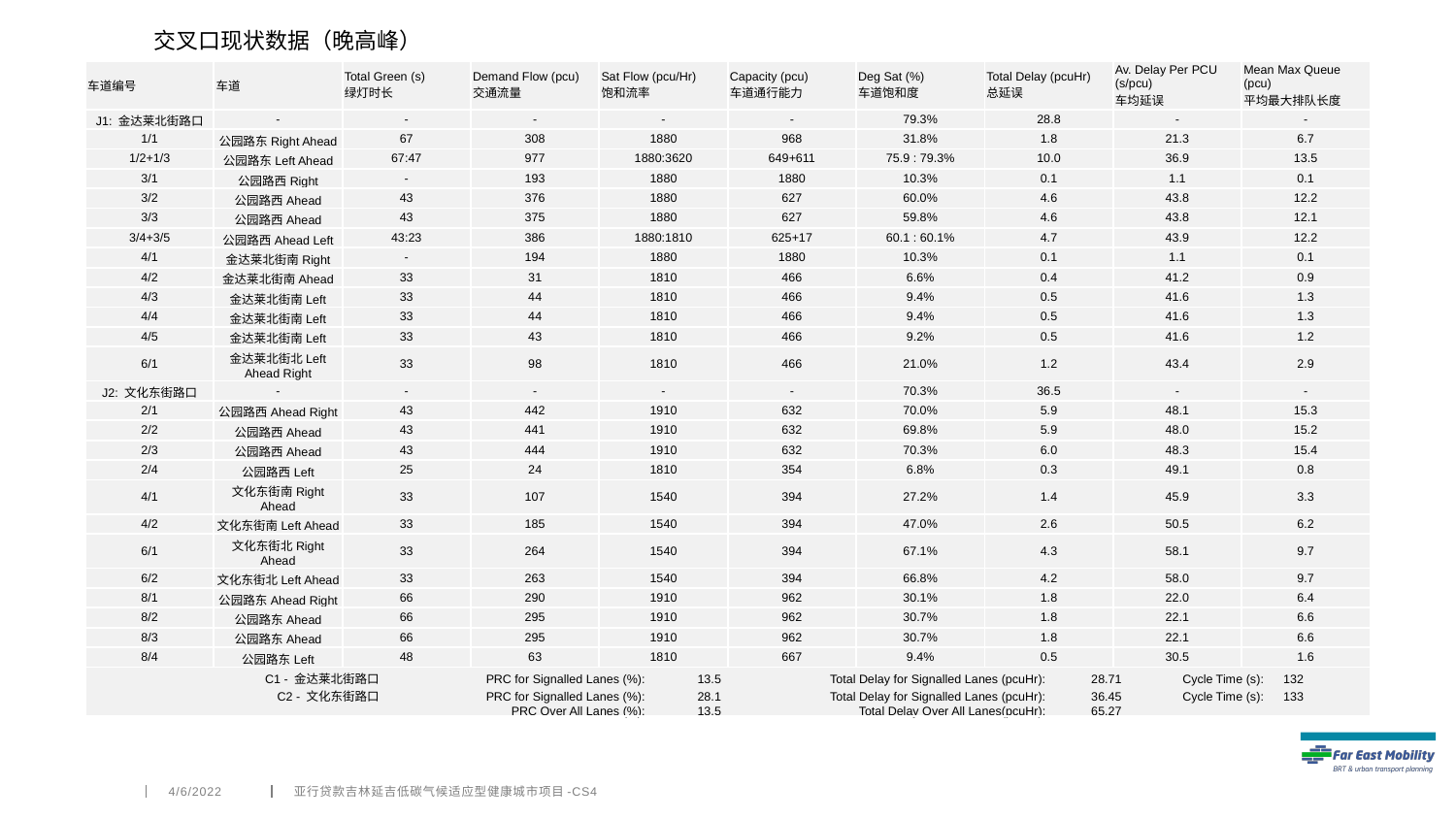

交叉口现状数据（晚高峰）
| 车道编号 | 车道 | Total Green (s) 绿灯时长 | Demand Flow (pcu) 交通流量 | Sat Flow (pcu/Hr) 饱和流率 | Capacity (pcu) 车道通行能力 | Deg Sat (%) 车道饱和度 | Total Delay (pcuHr) 总延误 | Av. Delay Per PCU (s/pcu) 车均延误 | Mean Max Queue (pcu) 平均最大排队长度 |
| --- | --- | --- | --- | --- | --- | --- | --- | --- | --- |
| J1: 金达莱北街路口 | - | - | - | - | - | 79.3% | 28.8 | - | - |
| 1/1 | 公园路东Right Ahead | 67 | 308 | 1880 | 968 | 31.8% | 1.8 | 21.3 | 6.7 |
| 1/2+1/3 | 公园路东Left Ahead | 67:47 | 977 | 1880:3620 | 649+611 | 75.9 : 79.3% | 10.0 | 36.9 | 13.5 |
| 3/1 | 公园路西Right | - | 193 | 1880 | 1880 | 10.3% | 0.1 | 1.1 | 0.1 |
| 3/2 | 公园路西Ahead | 43 | 376 | 1880 | 627 | 60.0% | 4.6 | 43.8 | 12.2 |
| 3/3 | 公园路西Ahead | 43 | 375 | 1880 | 627 | 59.8% | 4.6 | 43.8 | 12.1 |
| 3/4+3/5 | 公园路西Ahead Left | 43:23 | 386 | 1880:1810 | 625+17 | 60.1 : 60.1% | 4.7 | 43.9 | 12.2 |
| 4/1 | 金达莱北街南Right | - | 194 | 1880 | 1880 | 10.3% | 0.1 | 1.1 | 0.1 |
| 4/2 | 金达莱北街南Ahead | 33 | 31 | 1810 | 466 | 6.6% | 0.4 | 41.2 | 0.9 |
| 4/3 | 金达莱北街南Left | 33 | 44 | 1810 | 466 | 9.4% | 0.5 | 41.6 | 1.3 |
| 4/4 | 金达莱北街南Left | 33 | 44 | 1810 | 466 | 9.4% | 0.5 | 41.6 | 1.3 |
| 4/5 | 金达莱北街南Left | 33 | 43 | 1810 | 466 | 9.2% | 0.5 | 41.6 | 1.2 |
| 6/1 | 金达莱北街北Left Ahead Right | 33 | 98 | 1810 | 466 | 21.0% | 1.2 | 43.4 | 2.9 |
| J2: 文化东街路口 | - | - | - | - | - | 70.3% | 36.5 | - | - |
| 2/1 | 公园路西Ahead Right | 43 | 442 | 1910 | 632 | 70.0% | 5.9 | 48.1 | 15.3 |
| 2/2 | 公园路西Ahead | 43 | 441 | 1910 | 632 | 69.8% | 5.9 | 48.0 | 15.2 |
| 2/3 | 公园路西Ahead | 43 | 444 | 1910 | 632 | 70.3% | 6.0 | 48.3 | 15.4 |
| 2/4 | 公园路西Left | 25 | 24 | 1810 | 354 | 6.8% | 0.3 | 49.1 | 0.8 |
| 4/1 | 文化东街南Right Ahead | 33 | 107 | 1540 | 394 | 27.2% | 1.4 | 45.9 | 3.3 |
| 4/2 | 文化东街南Left Ahead | 33 | 185 | 1540 | 394 | 47.0% | 2.6 | 50.5 | 6.2 |
| 6/1 | 文化东街北Right Ahead | 33 | 264 | 1540 | 394 | 67.1% | 4.3 | 58.1 | 9.7 |
| 6/2 | 文化东街北Left Ahead | 33 | 263 | 1540 | 394 | 66.8% | 4.2 | 58.0 | 9.7 |
| 8/1 | 公园路东Ahead Right | 66 | 290 | 1910 | 962 | 30.1% | 1.8 | 22.0 | 6.4 |
| 8/2 | 公园路东Ahead | 66 | 295 | 1910 | 962 | 30.7% | 1.8 | 22.1 | 6.6 |
| 8/3 | 公园路东Ahead | 66 | 295 | 1910 | 962 | 30.7% | 1.8 | 22.1 | 6.6 |
| 8/4 | 公园路东Left | 48 | 63 | 1810 | 667 | 9.4% | 0.5 | 30.5 | 1.6 |
| C1 - 金达莱北街路口 PRC for Signalled Lanes (%): 13.5 Total Delay for Signalled Lanes (pcuHr): 28.71 Cycle Time (s): 132 C2 - 文化东街路口 PRC for Signalled Lanes (%): 28.1 Total Delay for Signalled Lanes (pcuHr): 36.45 Cycle Time (s): 133 PRC Over All Lanes (%): 13.5 Total Delay Over All Lanes(pcuHr): 65.27 |  |  |  |  |  |  |  |  |  |
4/6/2022
亚行贷款吉林延吉低碳气候适应型健康城市项目-CS4